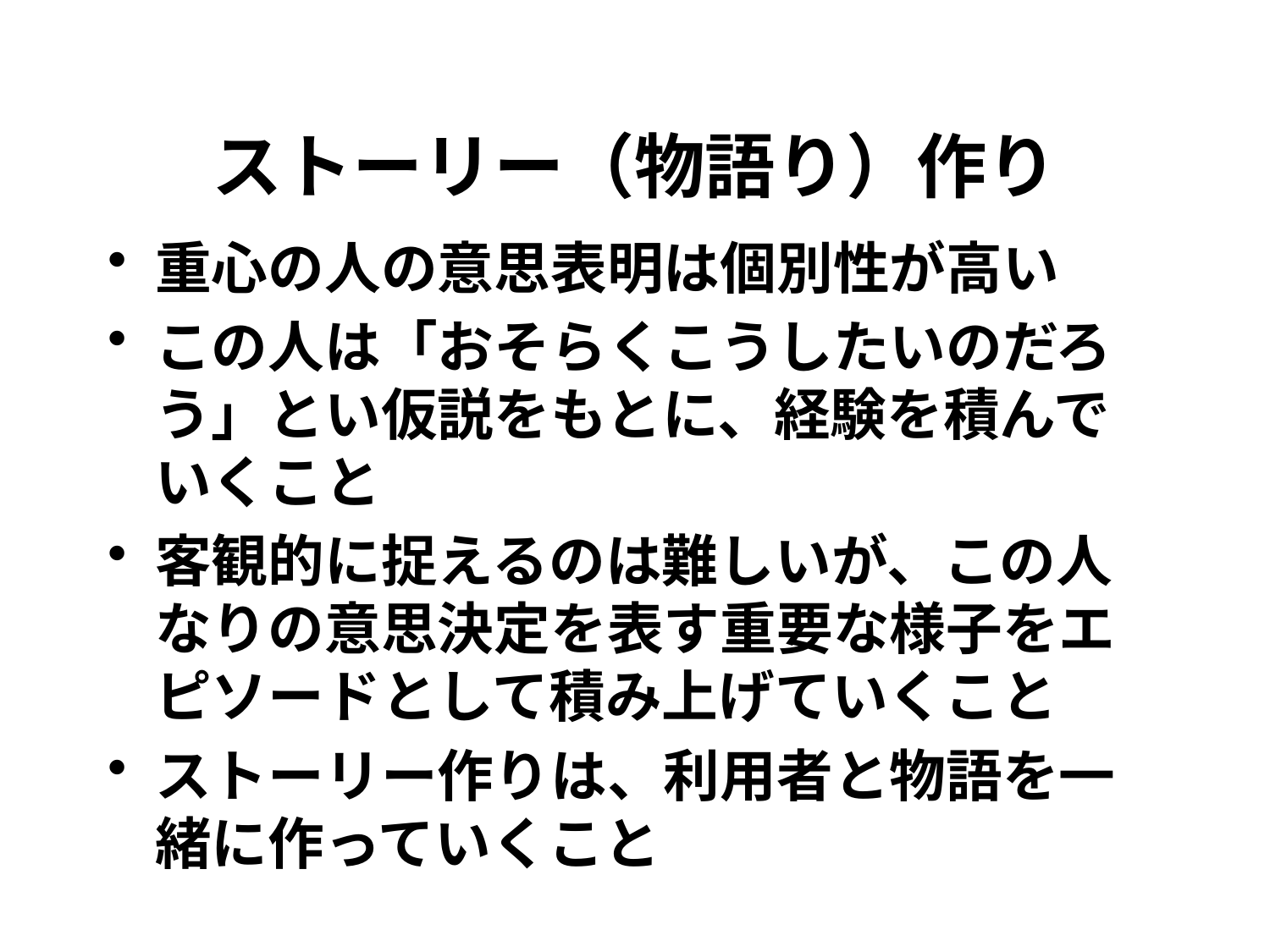

# ストーリー（物語り）作り
重心の人の意思表明は個別性が高い
この人は「おそらくこうしたいのだろう」とい仮説をもとに、経験を積んでいくこと
客観的に捉えるのは難しいが、この人なりの意思決定を表す重要な様子をエピソードとして積み上げていくこと
ストーリー作りは、利用者と物語を一緒に作っていくこと